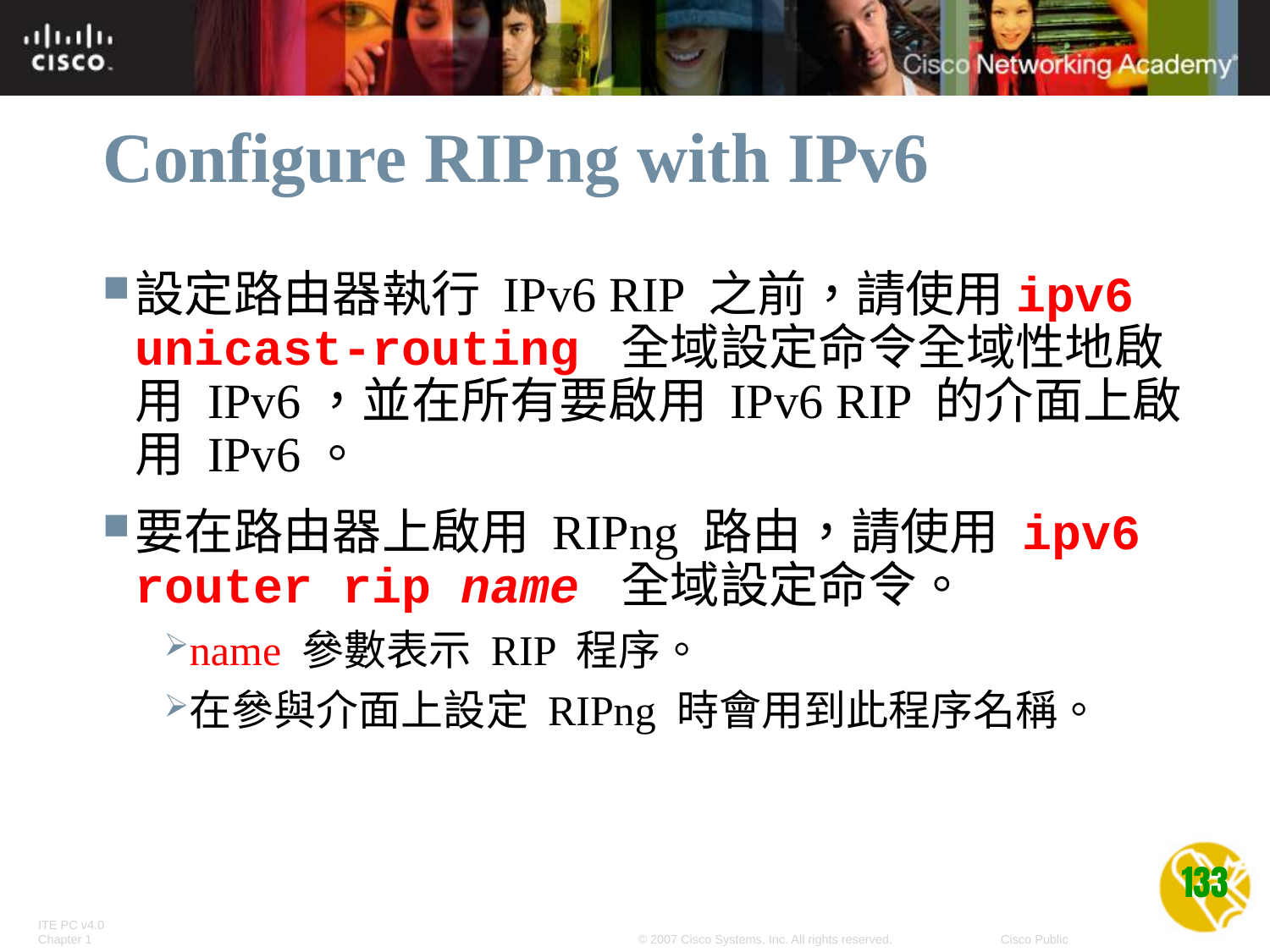

# Configure RIPng with IPv6
設定路由器執行 IPv6 RIP 之前，請使用ipv6 unicast-routing 全域設定命令全域性地啟用 IPv6，並在所有要啟用 IPv6 RIP 的介面上啟用 IPv6。
要在路由器上啟用 RIPng 路由，請使用 ipv6 router rip name 全域設定命令。
name 參數表示 RIP 程序。
在參與介面上設定 RIPng 時會用到此程序名稱。